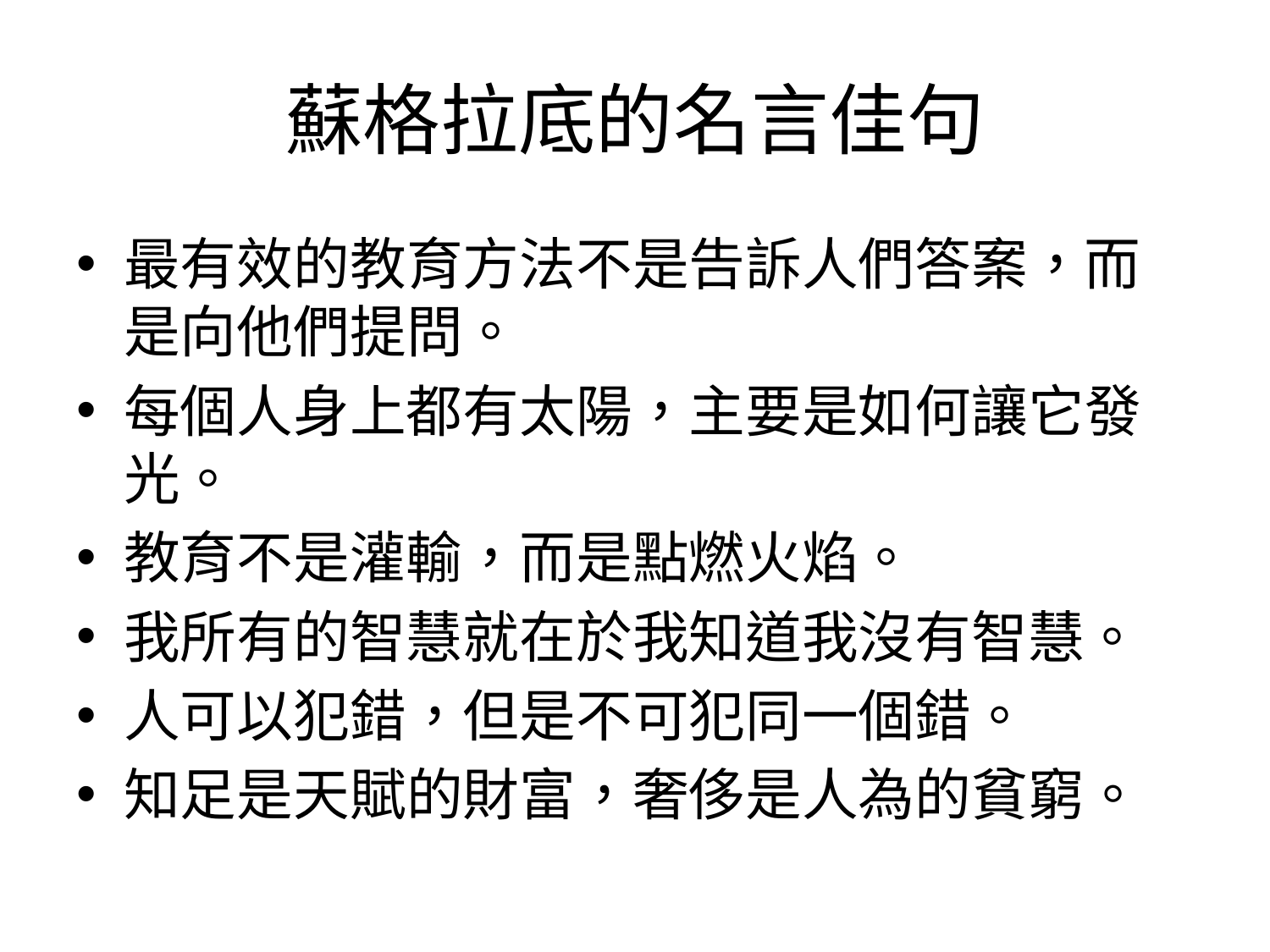

# 蘇格拉底的名言佳句
最有效的教育方法不是告訴人們答案，而是向他們提問。
每個人身上都有太陽，主要是如何讓它發光。
教育不是灌輸，而是點燃火焰。
我所有的智慧就在於我知道我沒有智慧。
人可以犯錯，但是不可犯同一個錯。
知足是天賦的財富，奢侈是人為的貧窮。